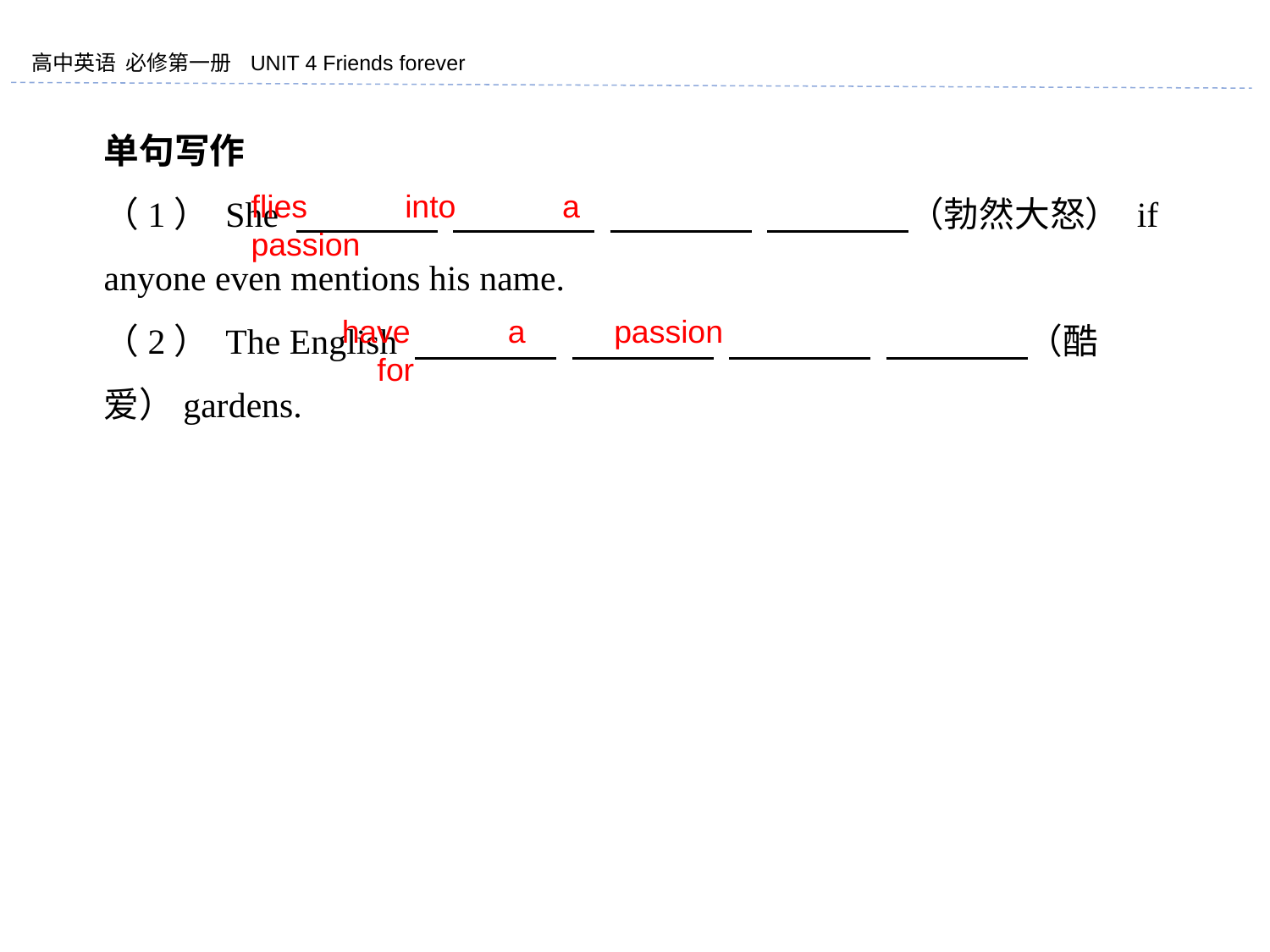

单句写作
（1） She 　　　　  　　　　  　　　　  　　　　（勃然大怒） if anyone even mentions his name.
（2） The English 　　　　  　　　　  　　　　  　　　　（酷爱）gardens.
flies           into            a          passion
have           a          passion          for